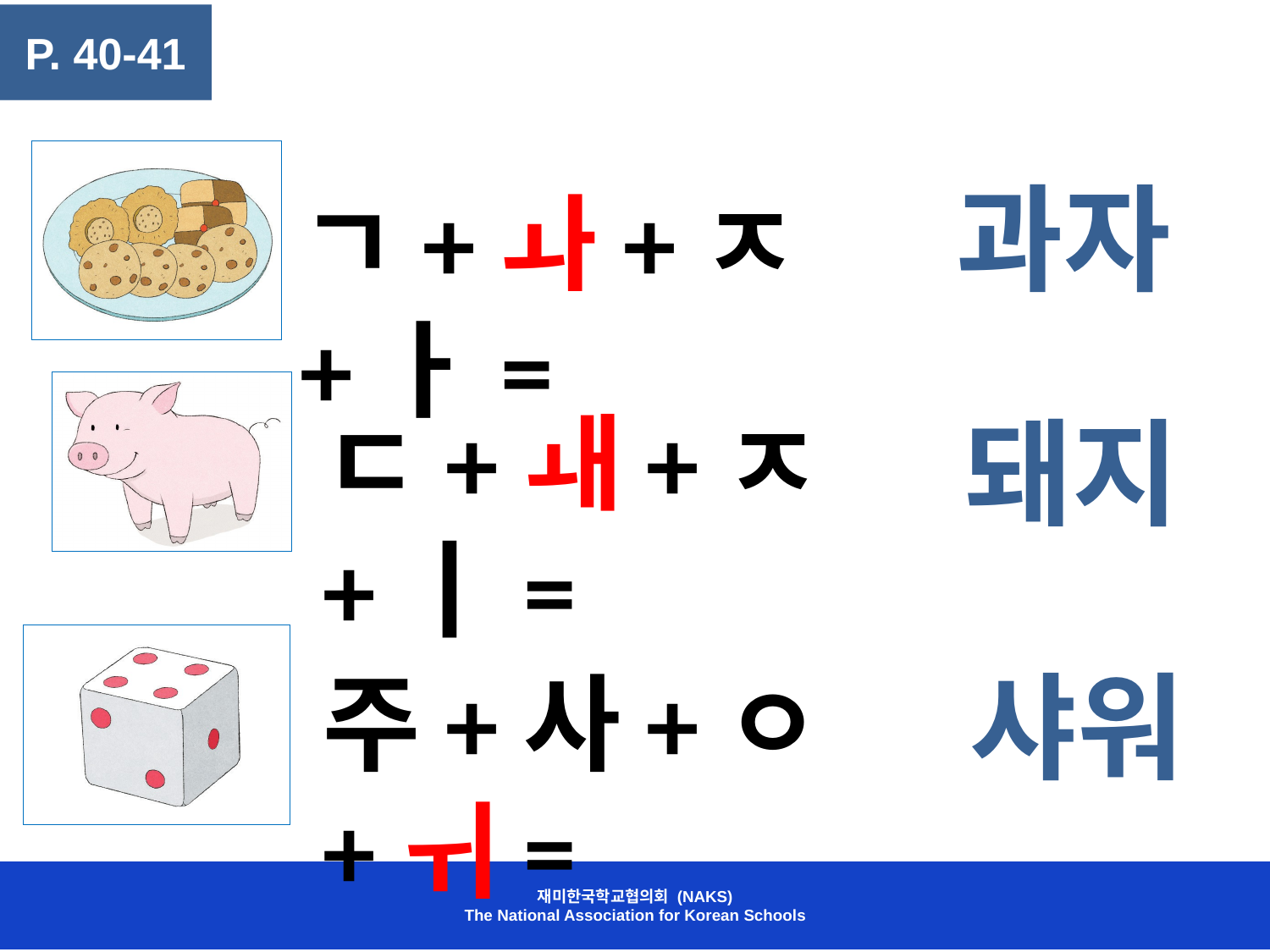

P. 40-41

과자
ㄱ+ㅘ+ㅈ+ㅏ=

ㄷ+ㅙ+ㅈ+ㅣ=
돼지

샤워
주+사+ㅇ+ㅟ=
재미한국학교협의회 (NAKS)
The National Association for Korean Schools